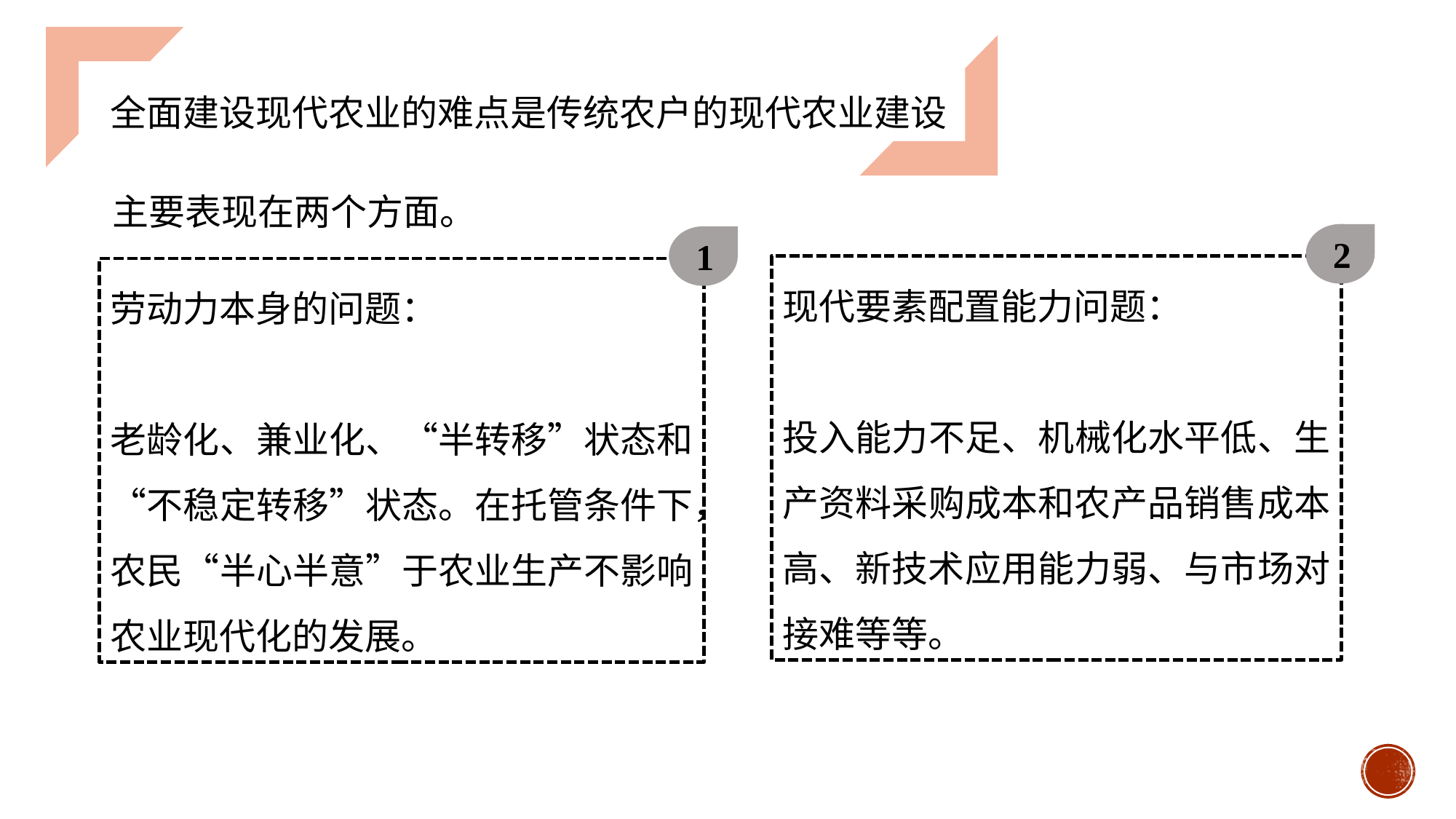

全面建设现代农业的难点是传统农户的现代农业建设
主要表现在两个方面。

2

1
现代要素配置能力问题：

投入能力不足、机械化水平低、生产资料采购成本和农产品销售成本高、新技术应用能力弱、与市场对接难等等。
劳动力本身的问题：

老龄化、兼业化、“半转移”状态和“不稳定转移”状态。在托管条件下，农民“半心半意”于农业生产不影响农业现代化的发展。